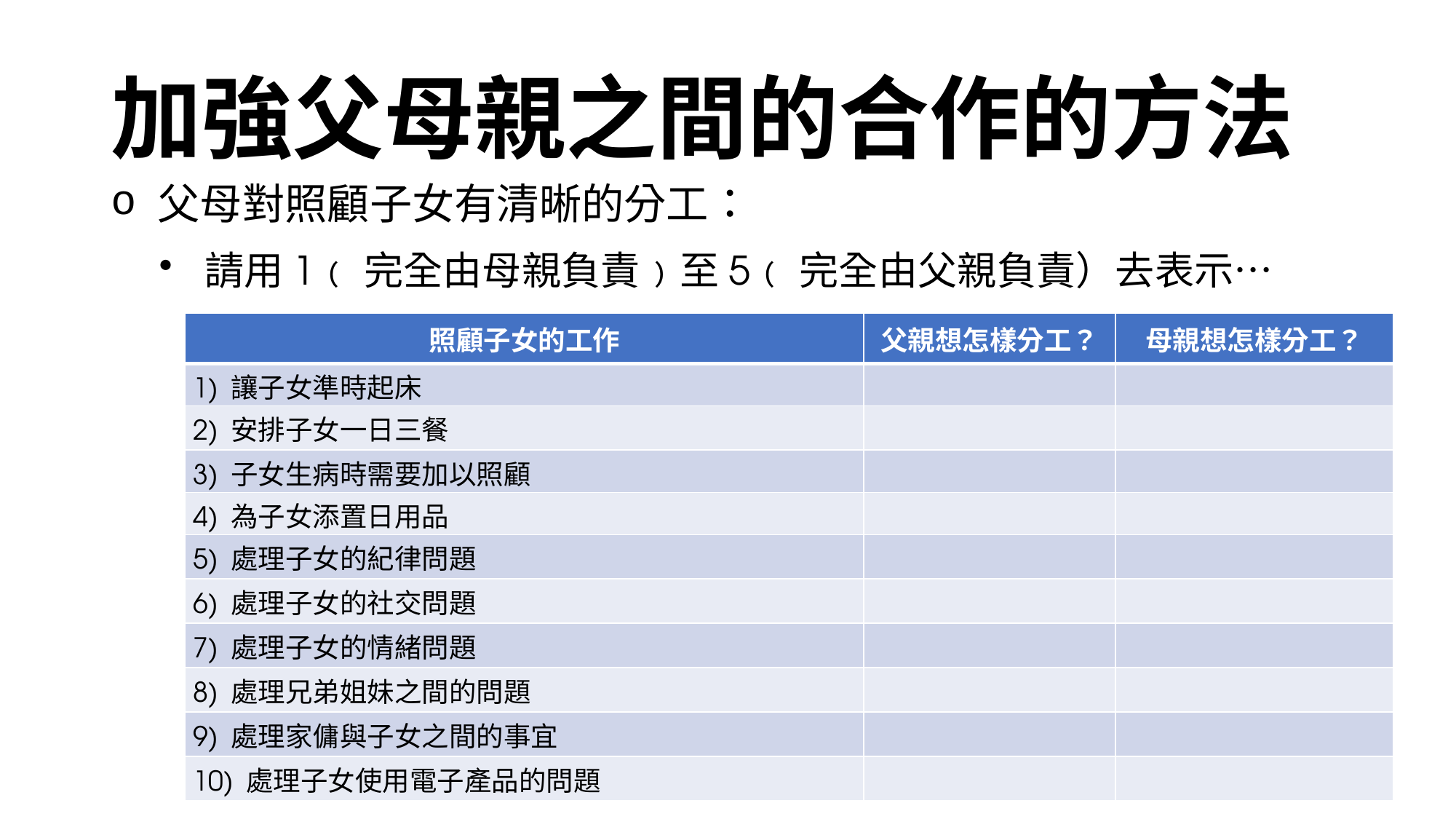

# 加強父母親之間的合作的方法
 父母對照顧子女有清晰的分工：
 請用1﹙完全由母親負責﹚至5﹙完全由父親負責）去表示…
| 照顧子女的工作 | 父親想怎樣分工？ | 母親想怎樣分工？ |
| --- | --- | --- |
| 1) 讓子女準時起床 |  |  |
| 2) 安排子女一日三餐 |  |  |
| 3) 子女生病時需要加以照顧 |  |  |
| 4) 為子女添置日用品 |  |  |
| 5) 處理子女的紀律問題 |  |  |
| 6) 處理子女的社交問題 |  |  |
| 7) 處理子女的情緒問題 |  |  |
| 8) 處理兄弟姐妹之間的問題 |  |  |
| 9) 處理家傭與子女之間的事宜 |  |  |
| 10) 處理子女使用電子產品的問題 |  |  |